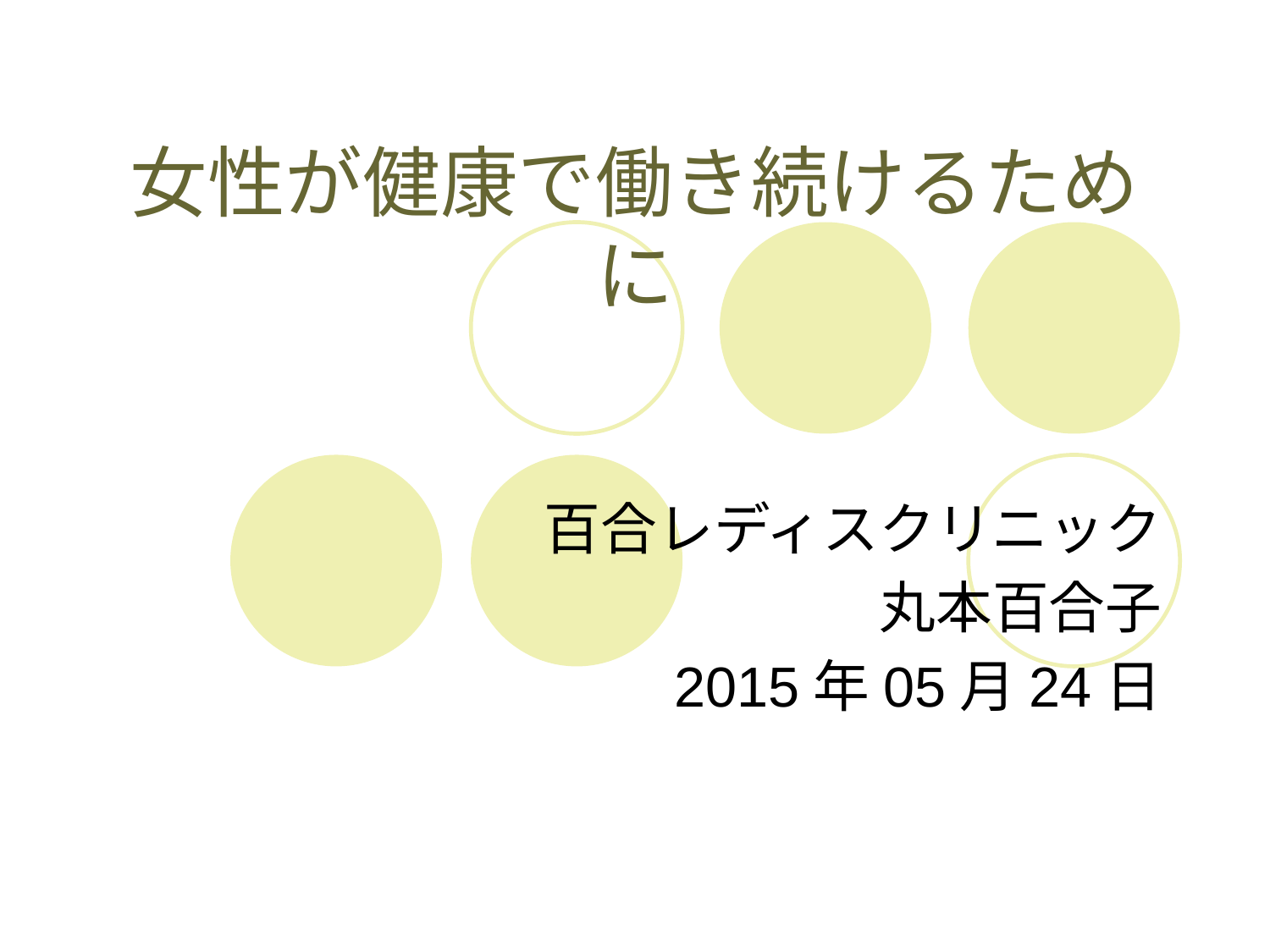

# 女性が健康で働き続けるために
百合レディスクリニック
丸本百合子
2015年05月24日